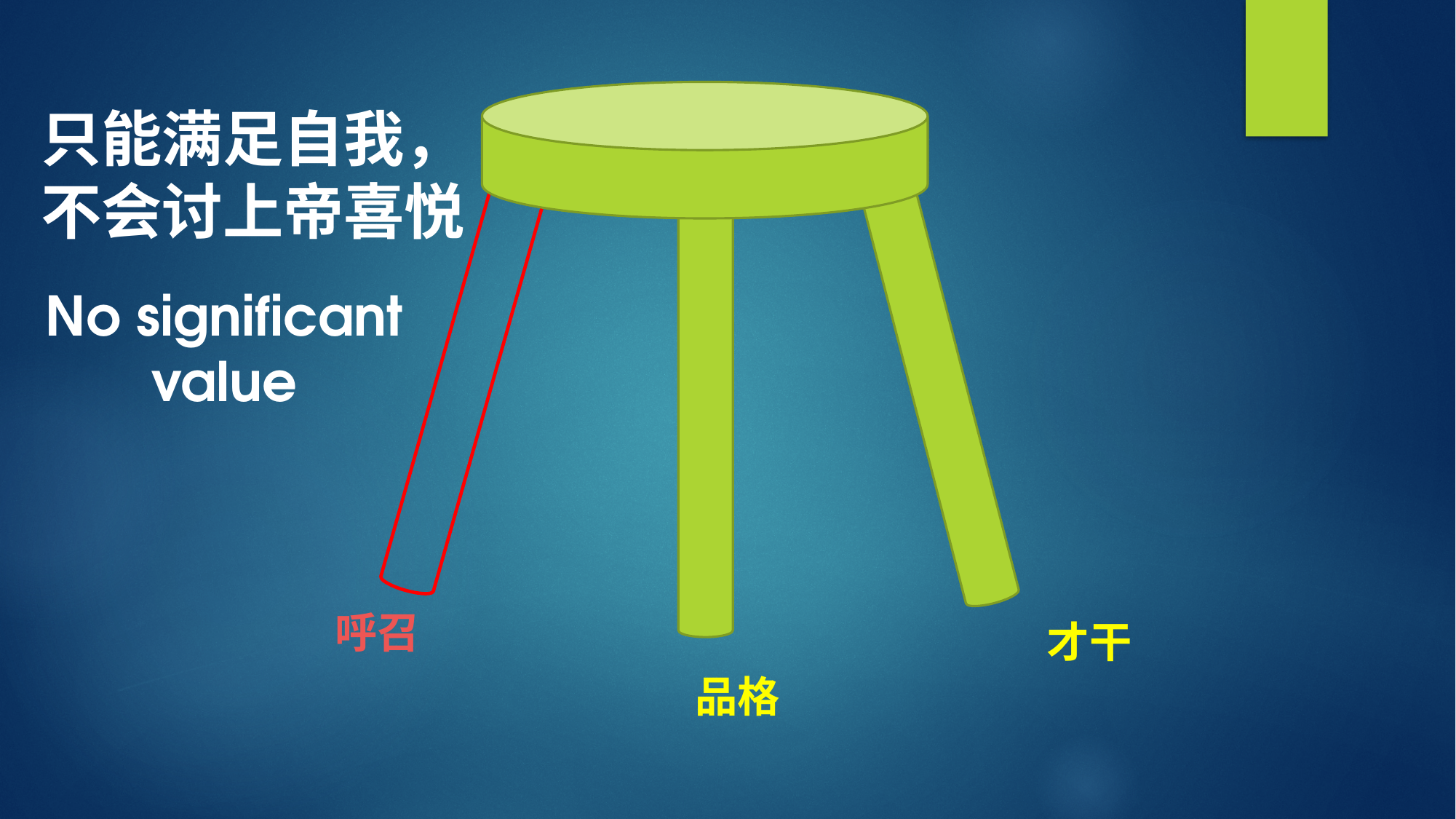

只能满足自我，不会讨上帝喜悦

No significant value
呼召
才干
品格